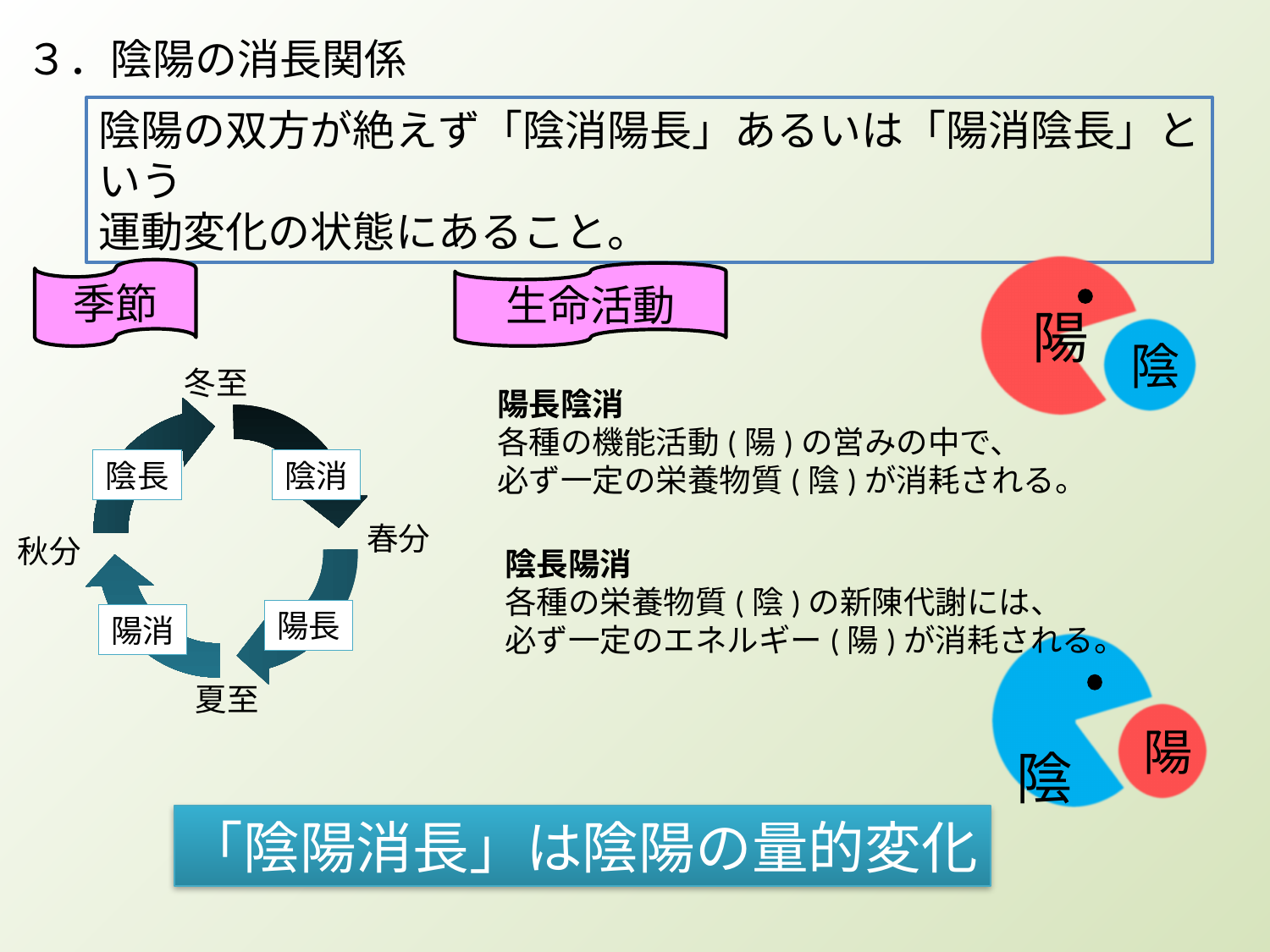

３．陰陽の消長関係
陰陽の双方が絶えず「陰消陽長」あるいは「陽消陰長」という
運動変化の状態にあること。
陽
陰

季節
生命活動
冬至

陰長
陰消
春分
秋分
陽長
陽消
夏至
陽長陰消
各種の機能活動(陽)の営みの中で、
必ず一定の栄養物質(陰)が消耗される。
陰長陽消
各種の栄養物質(陰)の新陳代謝には、
必ず一定のエネルギー(陽)が消耗される。
陰
陽

「陰陽消長」は陰陽の量的変化